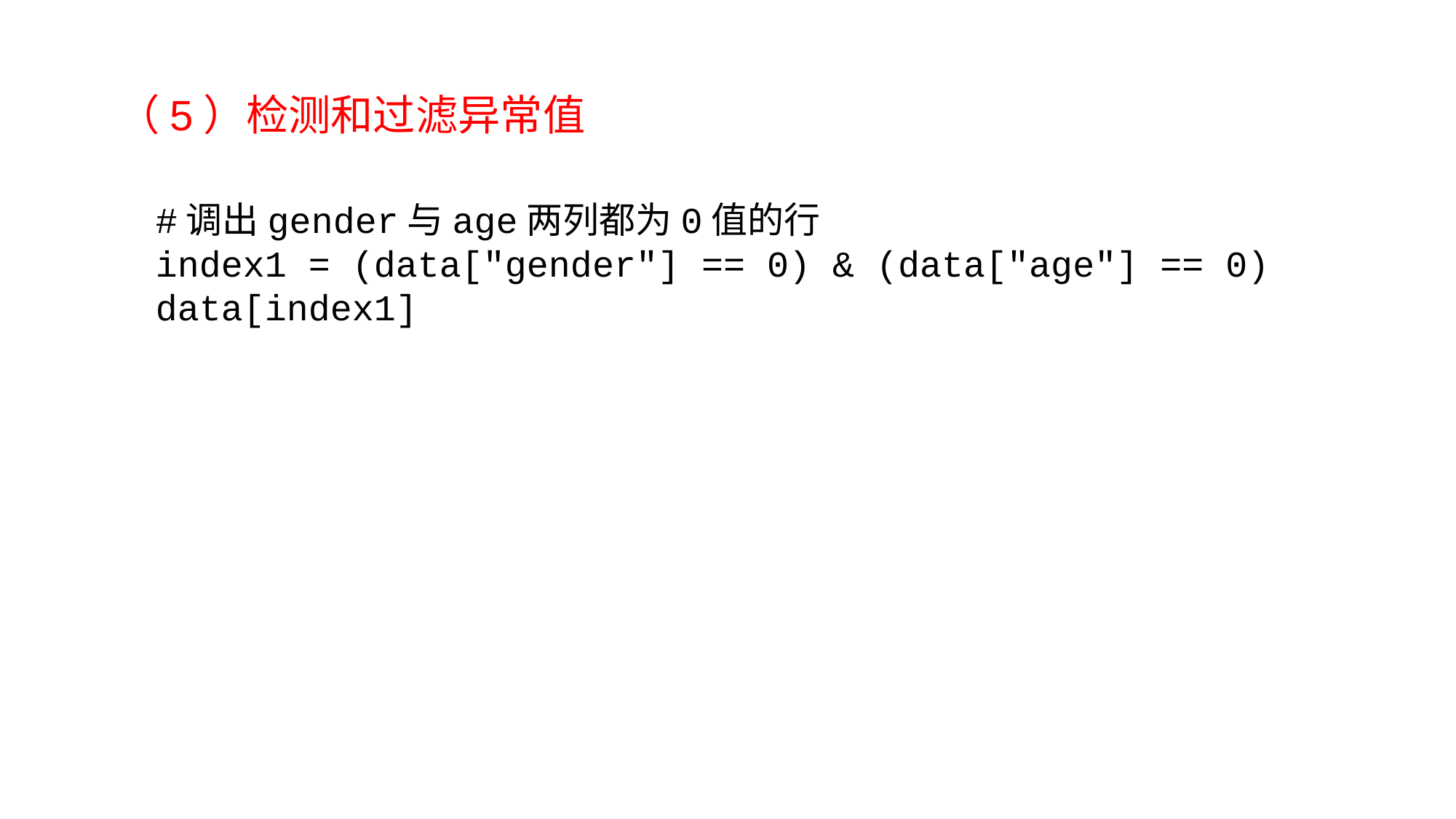

（5）检测和过滤异常值
#调出gender与age两列都为0值的行
index1 = (data["gender"] == 0) & (data["age"] == 0)
data[index1]